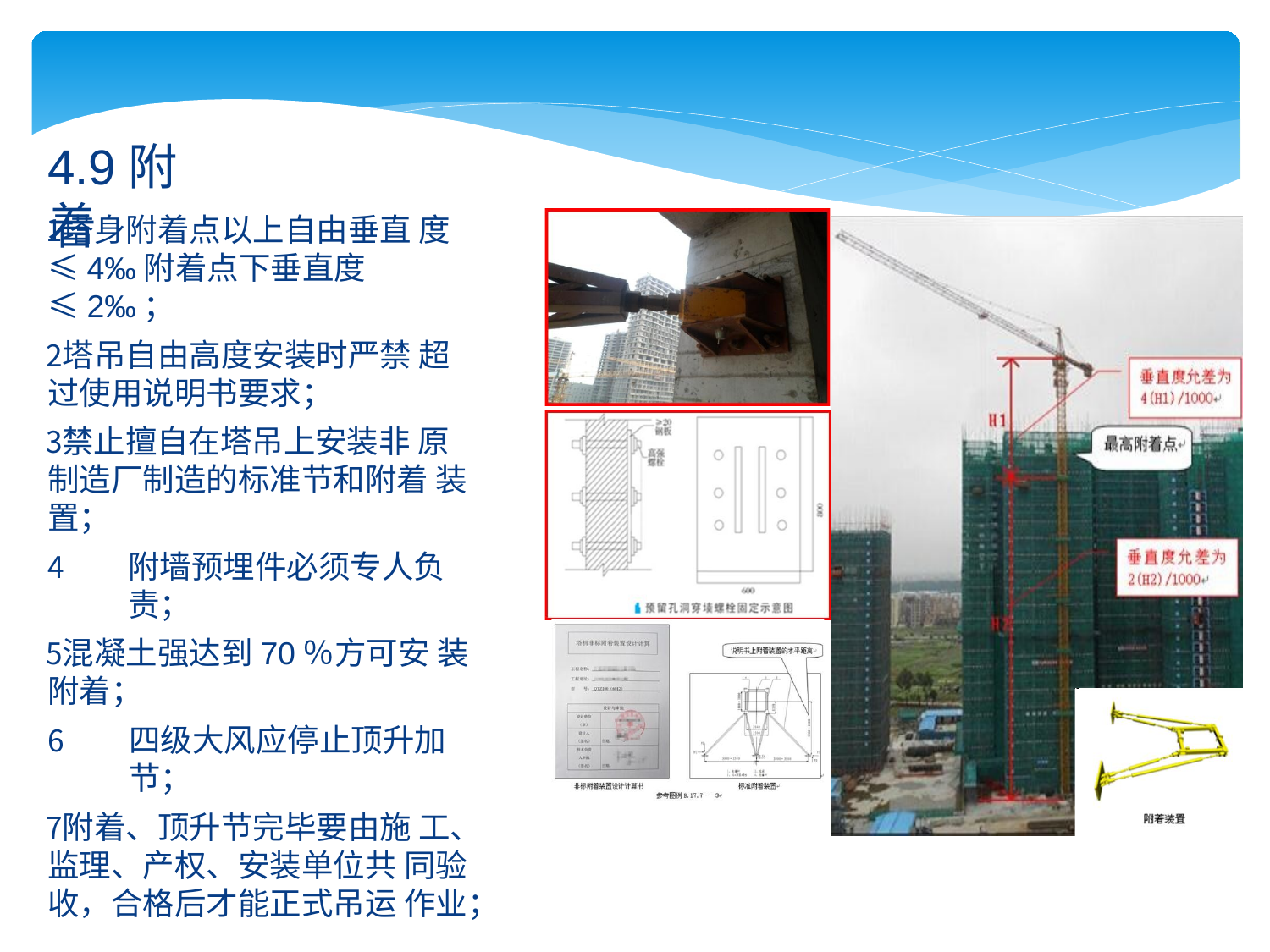

# 4.9附着
塔身附着点以上自由垂直 度≤4‰附着点下垂直度≤2‰；
塔吊自由高度安装时严禁 超过使用说明书要求；
禁止擅自在塔吊上安装非 原制造厂制造的标准节和附着 装置；
附墙预埋件必须专人负责；
混凝土强达到70％方可安 装附着；
四级大风应停止顶升加节；
附着、顶升节完毕要由施 工、监理、产权、安装单位共 同验收，合格后才能正式吊运 作业；